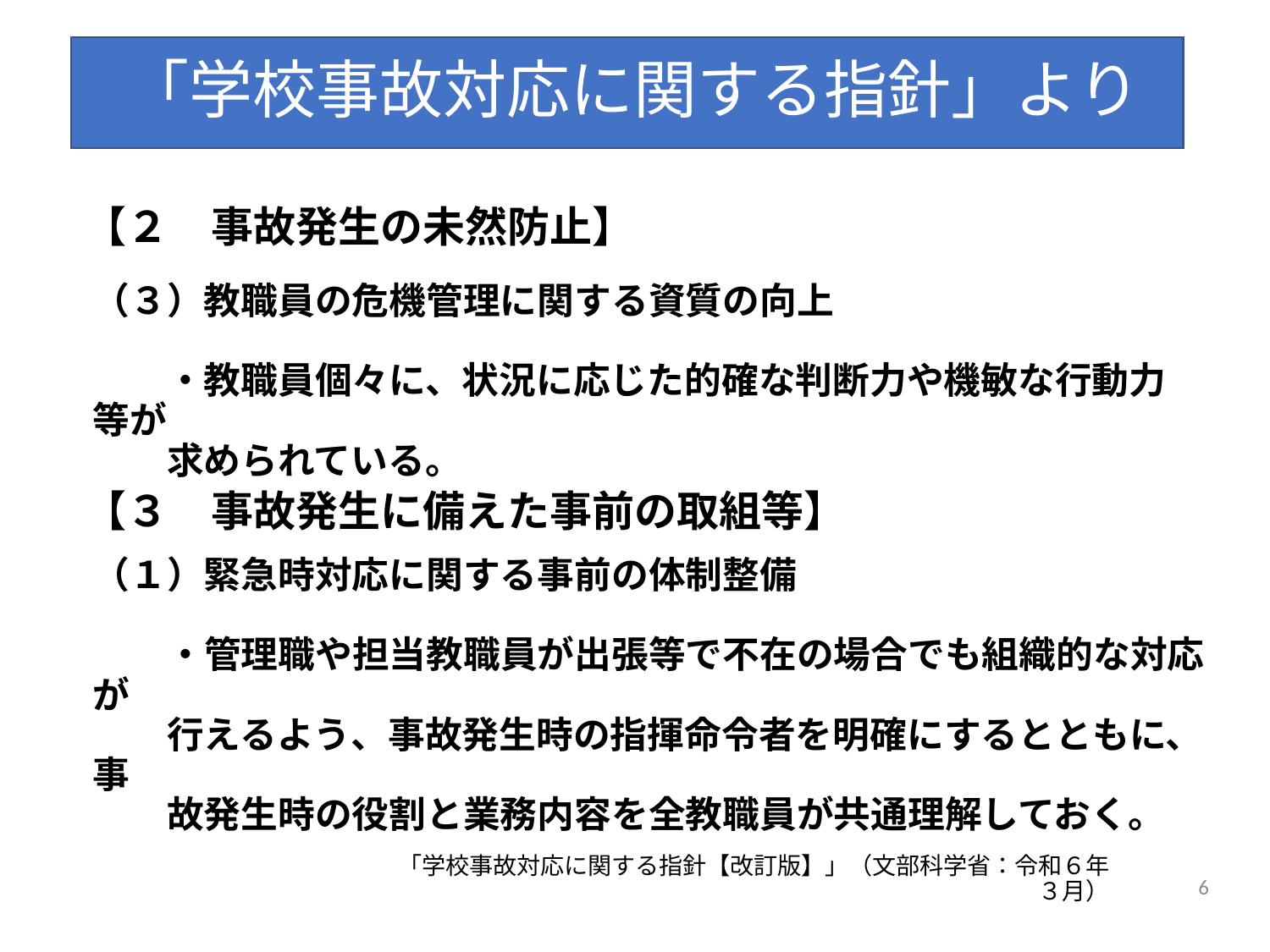

# 「学校事故対応に関する指針」より
【２　事故発生の未然防止】
（３）教職員の危機管理に関する資質の向上

　　・教職員個々に、状況に応じた的確な判断力や機敏な行動力等が
　　求められている。

【３　事故発生に備えた事前の取組等】
（１）緊急時対応に関する事前の体制整備

　　・管理職や担当教職員が出張等で不在の場合でも組織的な対応が
　　行えるよう、事故発生時の指揮命令者を明確にするとともに、事
　　故発生時の役割と業務内容を全教職員が共通理解しておく。

「学校事故対応に関する指針【改訂版】」（文部科学省：令和６年３月）
6